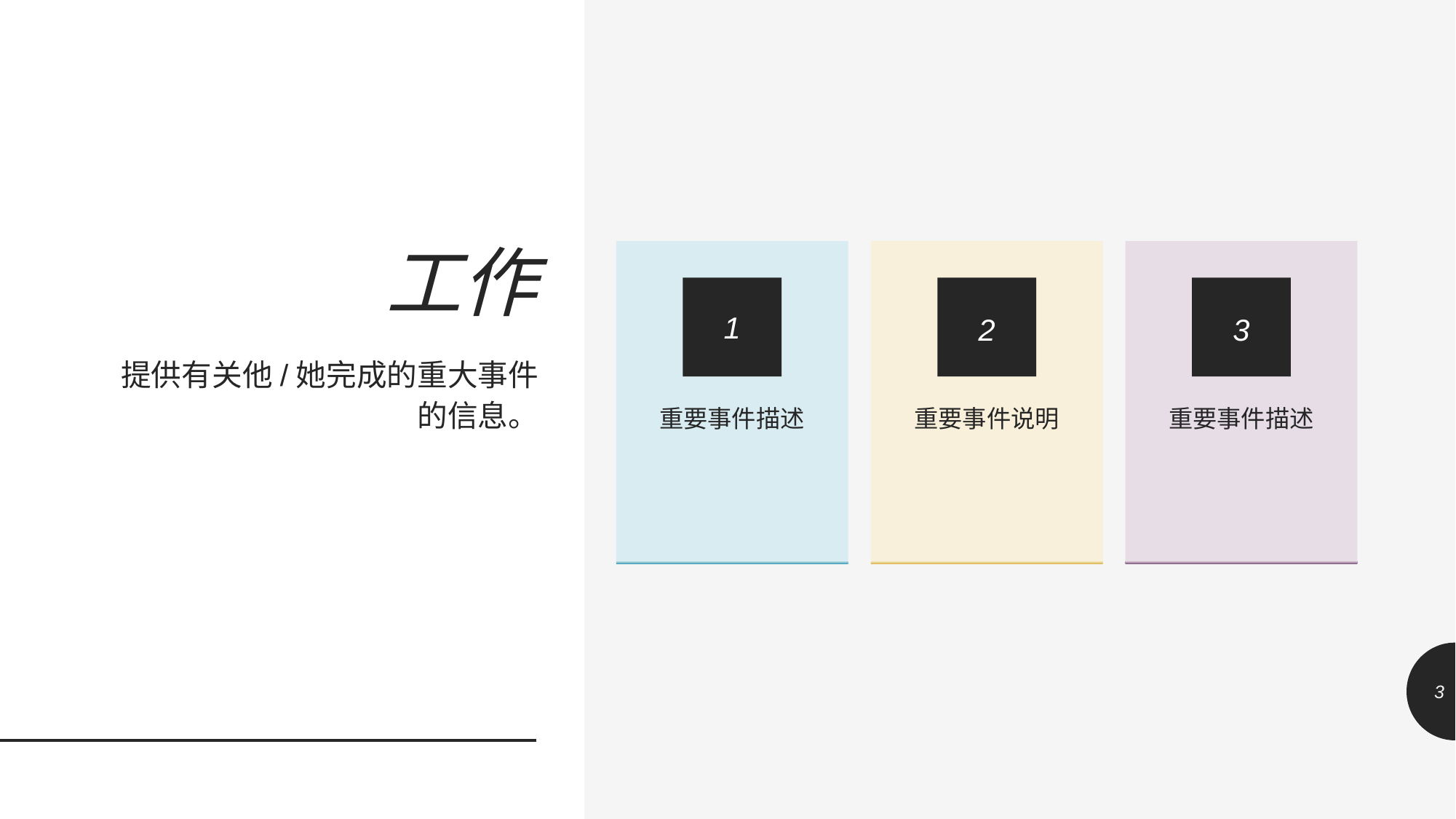

# 工作
重要事件描述
重要事件说明
重要事件描述
1
2
3
提供有关他/她完成的重大事件的信息。
3